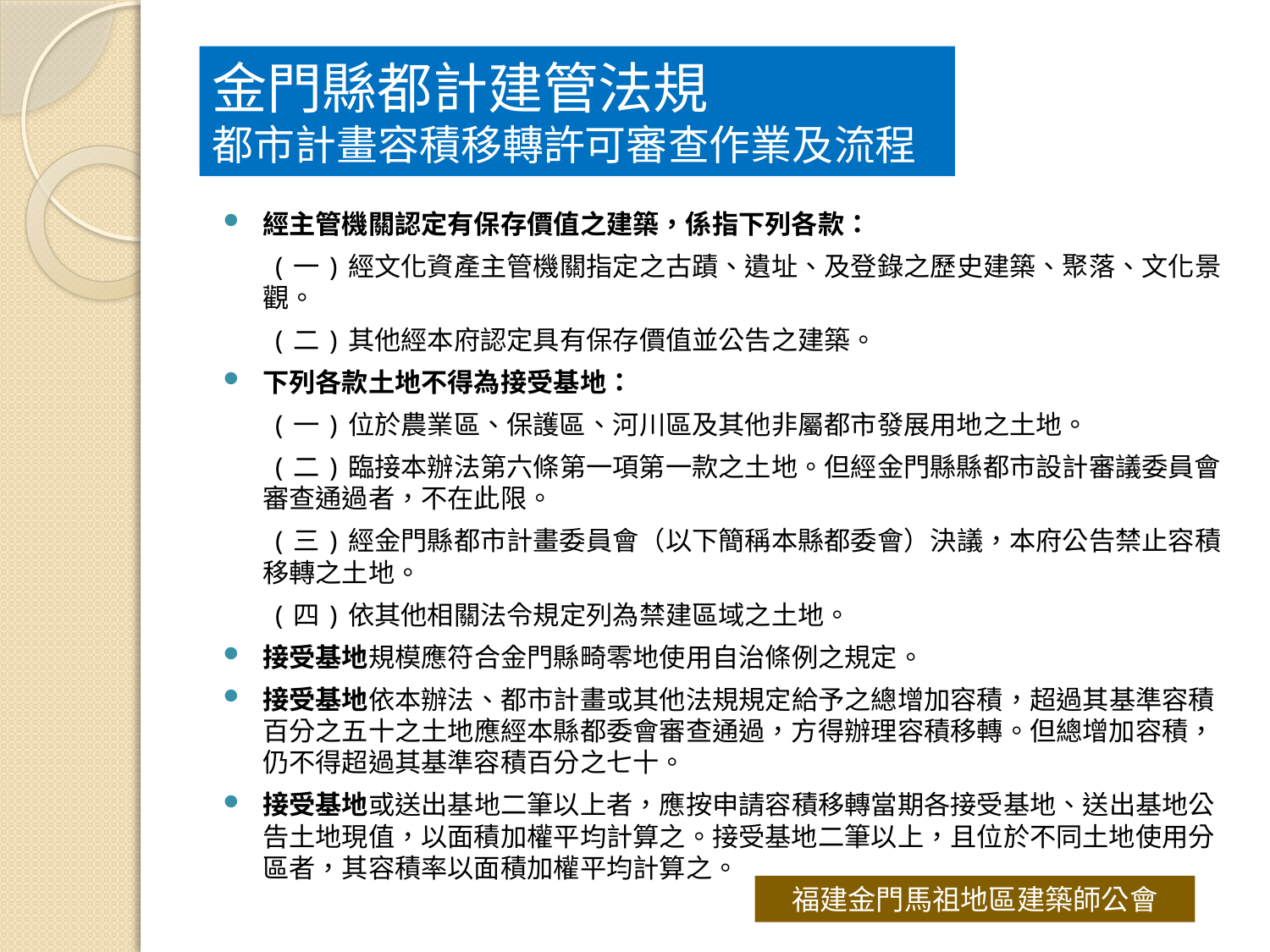

# 金門縣都計建管法規 都市計畫容積移轉許可審查作業及流程
經主管機關認定有保存價值之建築，係指下列各款：
   (一)經文化資產主管機關指定之古蹟、遺址、及登錄之歷史建築、聚落、文化景觀。
   (二)其他經本府認定具有保存價值並公告之建築。
下列各款土地不得為接受基地：
   (一)位於農業區、保護區、河川區及其他非屬都市發展用地之土地。
   (二)臨接本辦法第六條第一項第一款之土地。但經金門縣縣都市設計審議委員會審查通過者，不在此限。
   (三)經金門縣都市計畫委員會（以下簡稱本縣都委會）決議，本府公告禁止容積移轉之土地。
   (四)依其他相關法令規定列為禁建區域之土地。
接受基地規模應符合金門縣畸零地使用自治條例之規定。
接受基地依本辦法、都市計畫或其他法規規定給予之總增加容積，超過其基準容積百分之五十之土地應經本縣都委會審查通過，方得辦理容積移轉。但總增加容積，仍不得超過其基準容積百分之七十。
接受基地或送出基地二筆以上者，應按申請容積移轉當期各接受基地、送出基地公告土地現值，以面積加權平均計算之。接受基地二筆以上，且位於不同土地使用分區者，其容積率以面積加權平均計算之。
福建金門馬祖地區建築師公會